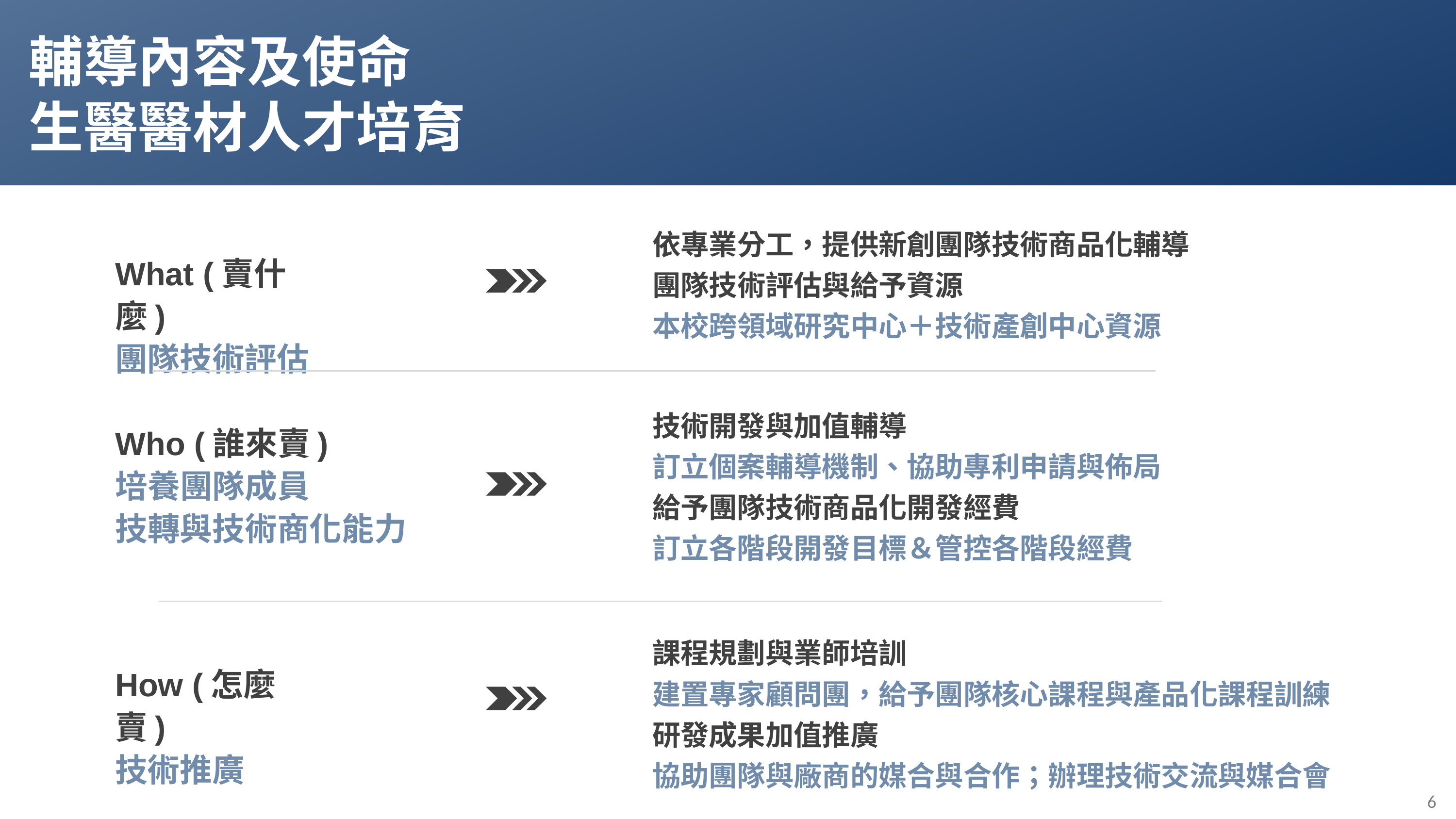

輔導內容及使命
生醫醫材人才培育
依專業分工，提供新創團隊技術商品化輔導
團隊技術評估與給予資源
本校跨領域研究中心＋技術產創中心資源
What (賣什麼)
團隊技術評估

技術開發與加值輔導
訂立個案輔導機制、協助專利申請與佈局
給予團隊技術商品化開發經費
訂立各階段開發目標＆管控各階段經費
Who (誰來賣)
培養團隊成員
技轉與技術商化能力

課程規劃與業師培訓
建置專家顧問團，給予團隊核心課程與產品化課程訓練
研發成果加值推廣
協助團隊與廠商的媒合與合作；辦理技術交流與媒合會
How (怎麼賣)
技術推廣

6